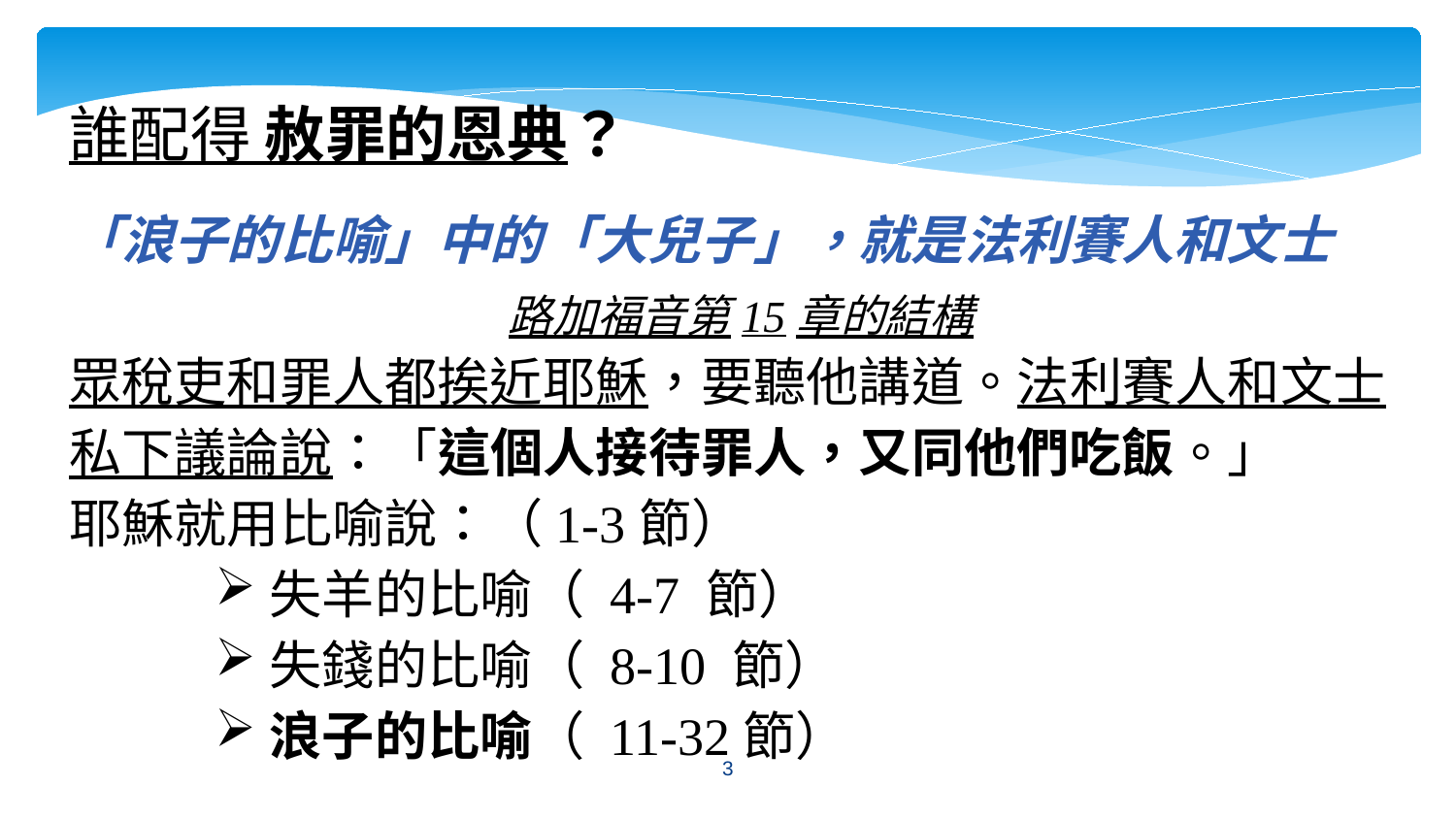

誰配得 赦罪的恩典？
「浪子的比喻」中的「大兒子」，就是法利賽人和文士
路加福音第15章的結構
眾稅吏和罪人都挨近耶穌，要聽他講道。法利賽人和文士
私下議論說：「這個人接待罪人，又同他們吃飯。」
耶穌就用比喻說：（1-3節）
失羊的比喻（ 4-7 節）
失錢的比喻（ 8-10 節）
浪子的比喻（ 11-32節）
3